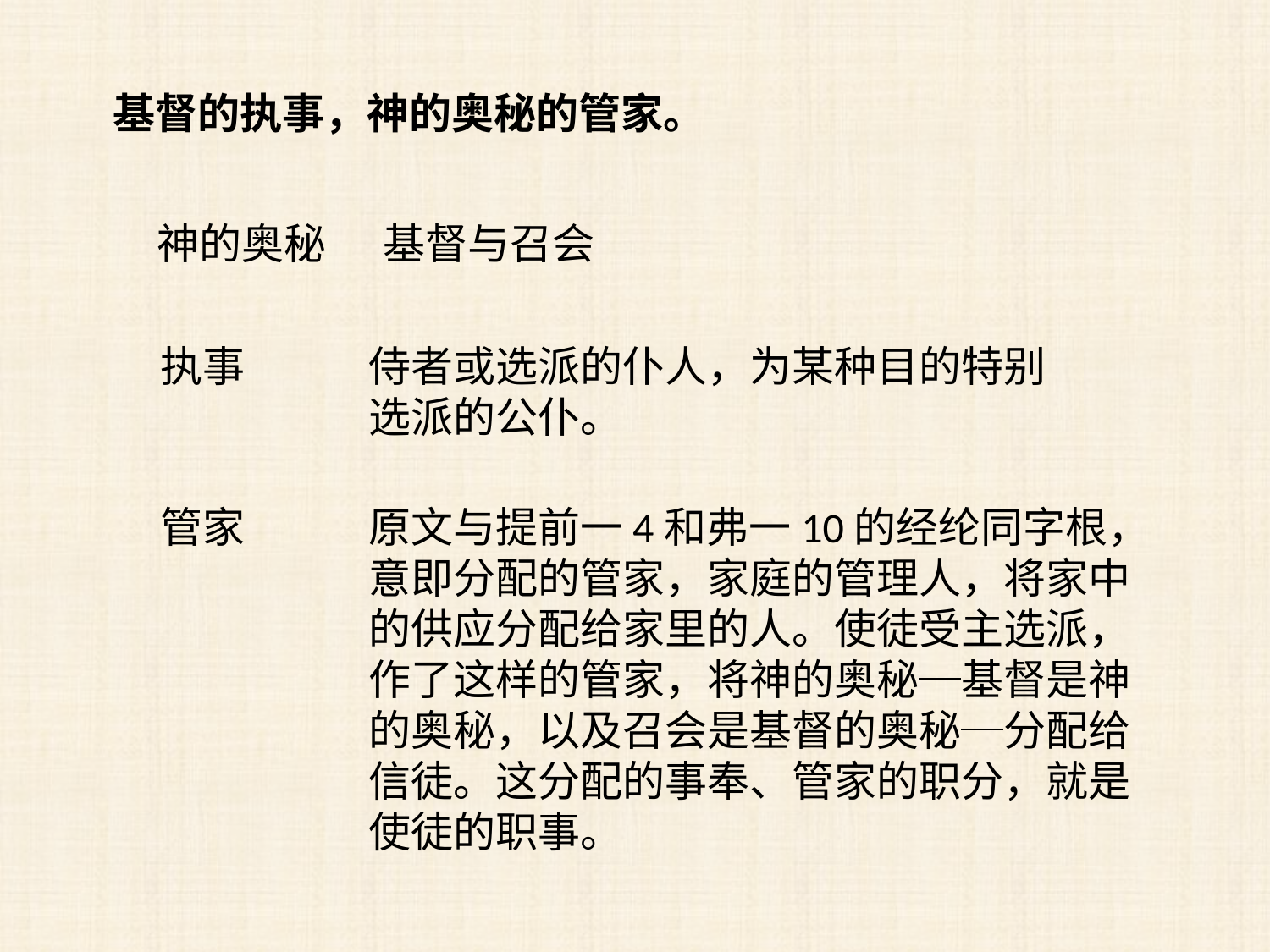

基督的执事，神的奥秘的管家。
神的奥秘
基督与召会
执事
侍者或选派的仆人，为某种目的特别选派的公仆。
管家
原文与提前一4和弗一10的经纶同字根，意即分配的管家，家庭的管理人，将家中的供应分配给家里的人。使徒受主选派，作了这样的管家，将神的奥秘─基督是神的奥秘，以及召会是基督的奥秘─分配给信徒。这分配的事奉、管家的职分，就是使徒的职事。